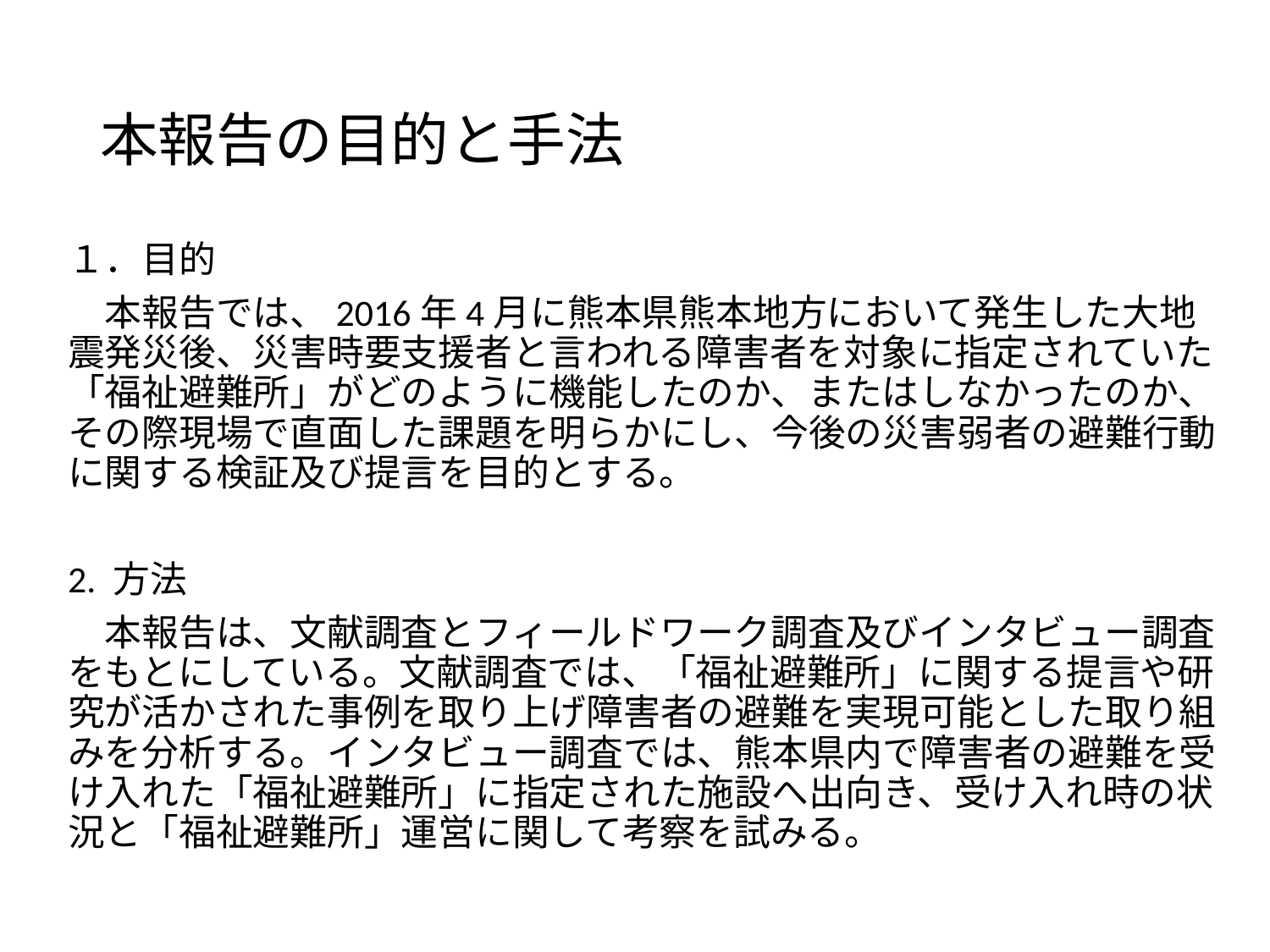

# 本報告の目的と手法
１．目的
　本報告では、2016年4月に熊本県熊本地方において発生した大地震発災後、災害時要支援者と言われる障害者を対象に指定されていた「福祉避難所」がどのように機能したのか、またはしなかったのか、その際現場で直面した課題を明らかにし、今後の災害弱者の避難行動に関する検証及び提言を目的とする。

2. 方法
　本報告は、文献調査とフィールドワーク調査及びインタビュー調査をもとにしている。文献調査では、「福祉避難所」に関する提言や研究が活かされた事例を取り上げ障害者の避難を実現可能とした取り組みを分析する。インタビュー調査では、熊本県内で障害者の避難を受け入れた「福祉避難所」に指定された施設へ出向き、受け入れ時の状況と「福祉避難所」運営に関して考察を試みる。